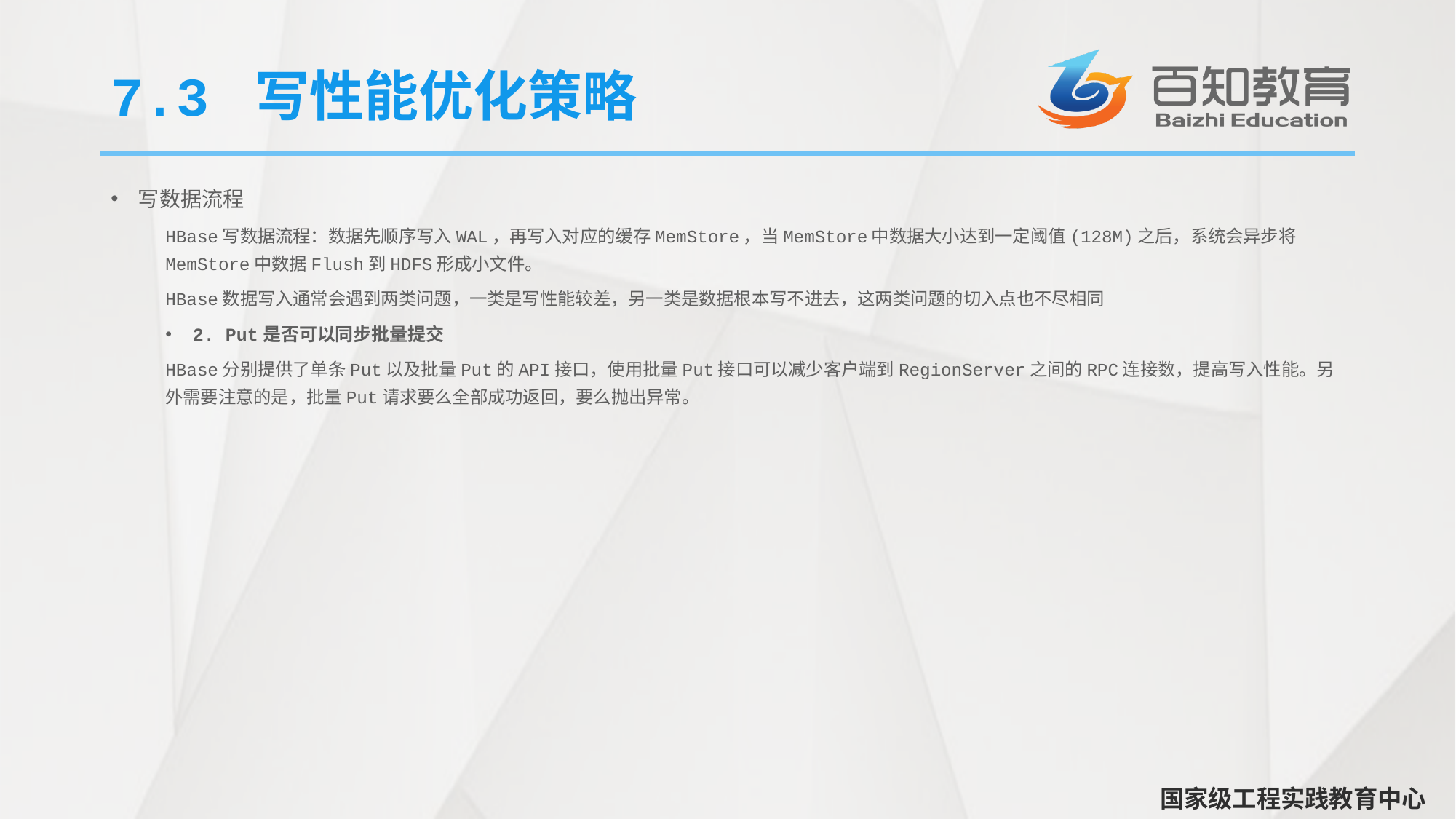

# 7.3 写性能优化策略
写数据流程
HBase写数据流程：数据先顺序写入WAL，再写入对应的缓存MemStore，当MemStore中数据大小达到一定阈值(128M)之后，系统会异步将MemStore中数据Flush到HDFS形成小文件。
HBase数据写入通常会遇到两类问题，一类是写性能较差，另一类是数据根本写不进去，这两类问题的切入点也不尽相同
2. Put是否可以同步批量提交
HBase分别提供了单条Put以及批量Put的API接口，使用批量Put接口可以减少客户端到RegionServer之间的RPC连接数，提高写入性能。另外需要注意的是，批量Put请求要么全部成功返回，要么抛出异常。